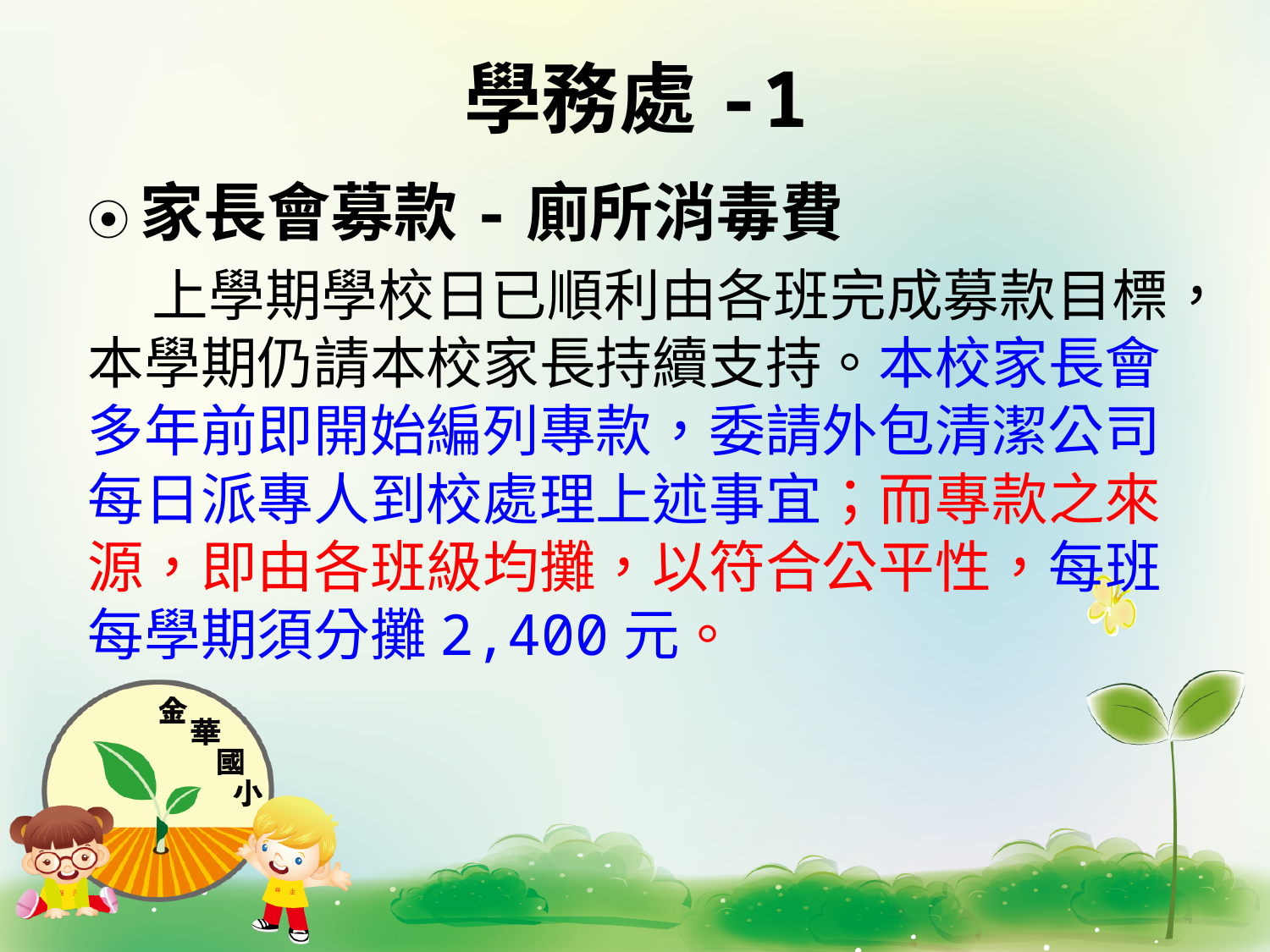

# 學務處-1
⦿家長會募款-廁所消毒費
    上學期學校日已順利由各班完成募款目標，本學期仍請本校家長持續支持。本校家長會多年前即開始編列專款，委請外包清潔公司每日派專人到校處理上述事宜；而專款之來源，即由各班級均攤，以符合公平性，每班每學期須分攤2,400元。